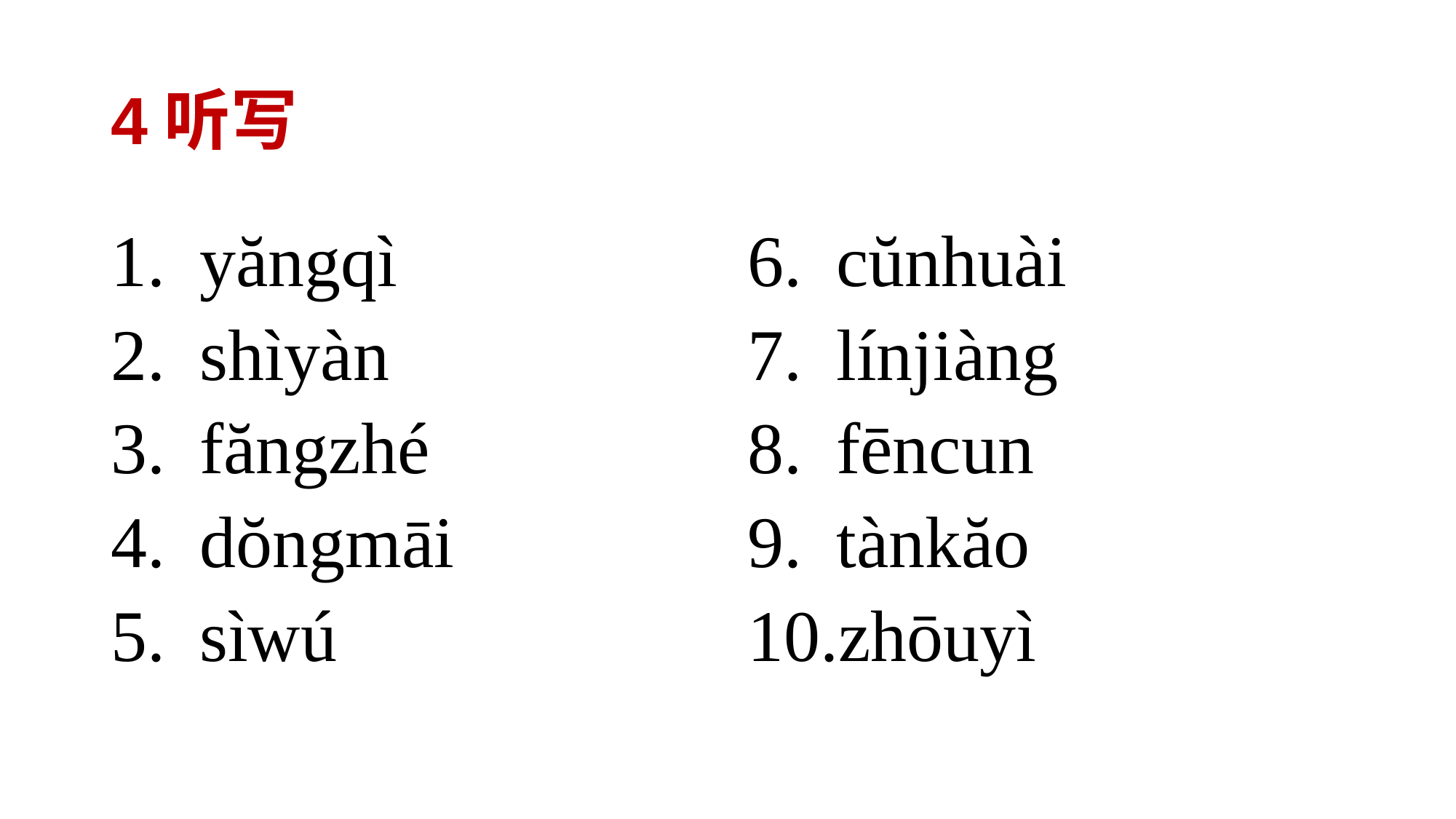

# 4听写
yăngqì
shìyàn
făngzhé
dŏngmāi
sìwú
cŭnhuài
línjiàng
fēncun
tànkăo
zhōuyì